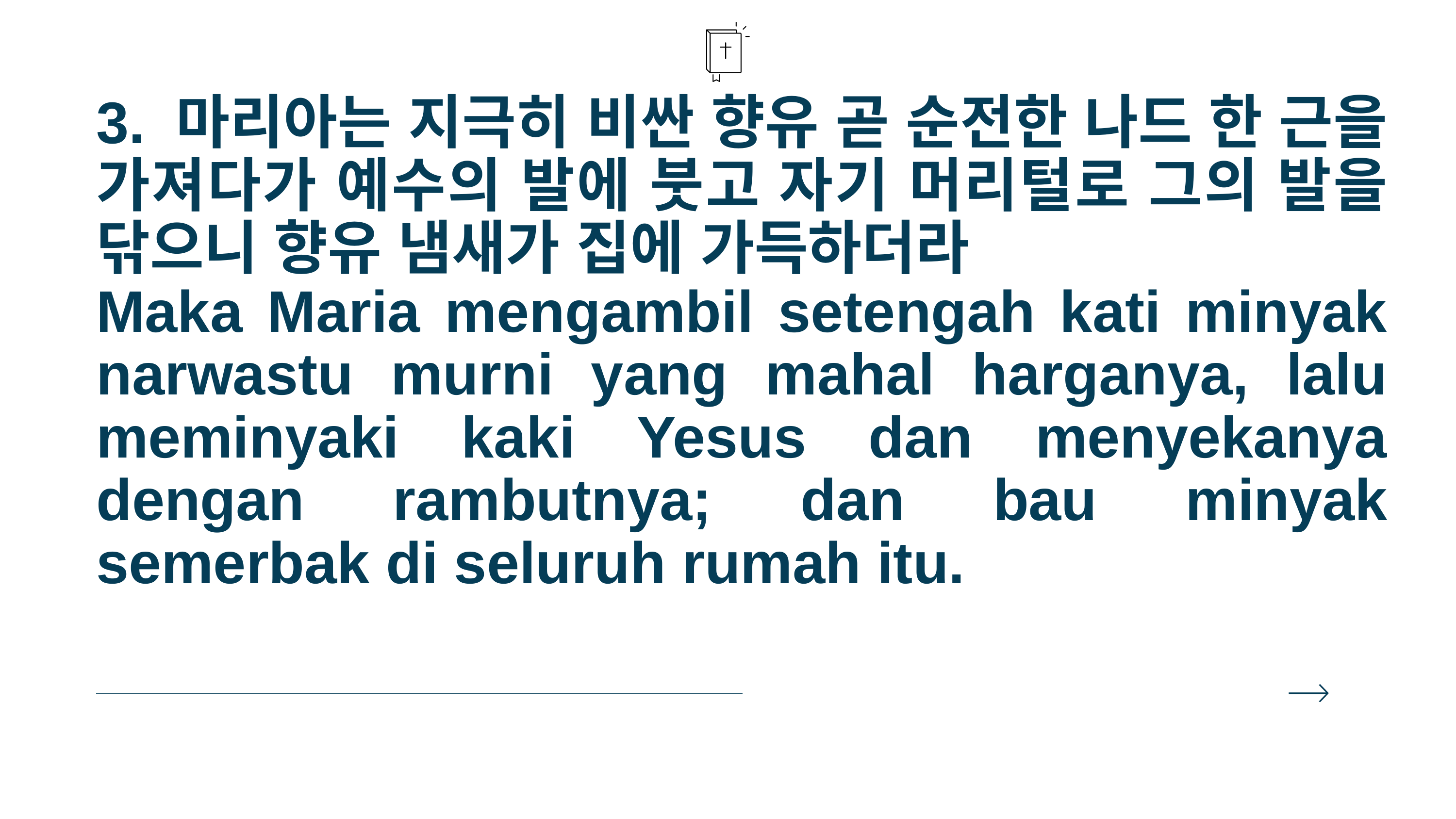

3. 마리아는 지극히 비싼 향유 곧 순전한 나드 한 근을 가져다가 예수의 발에 붓고 자기 머리털로 그의 발을 닦으니 향유 냄새가 집에 가득하더라
Maka Maria mengambil setengah kati minyak narwastu murni yang mahal harganya, lalu meminyaki kaki Yesus dan menyekanya dengan rambutnya; dan bau minyak semerbak di seluruh rumah itu.